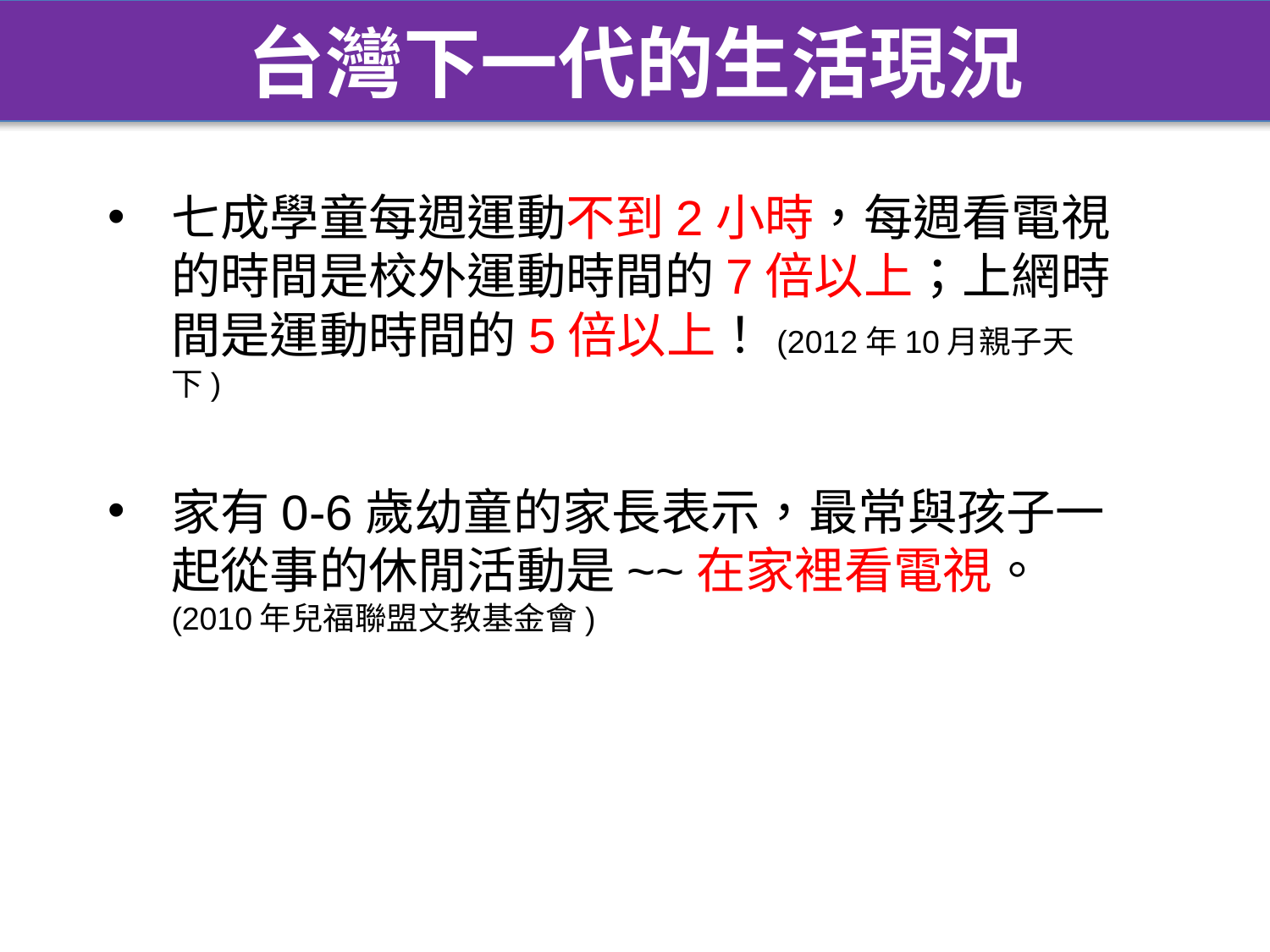

台灣下一代的生活現況
七成學童每週運動不到2小時，每週看電視的時間是校外運動時間的7倍以上；上網時間是運動時間的5倍以上！(2012年10月親子天下)

家有0-6歲幼童的家長表示，最常與孩子一起從事的休閒活動是~~在家裡看電視。(2010年兒福聯盟文教基金會)